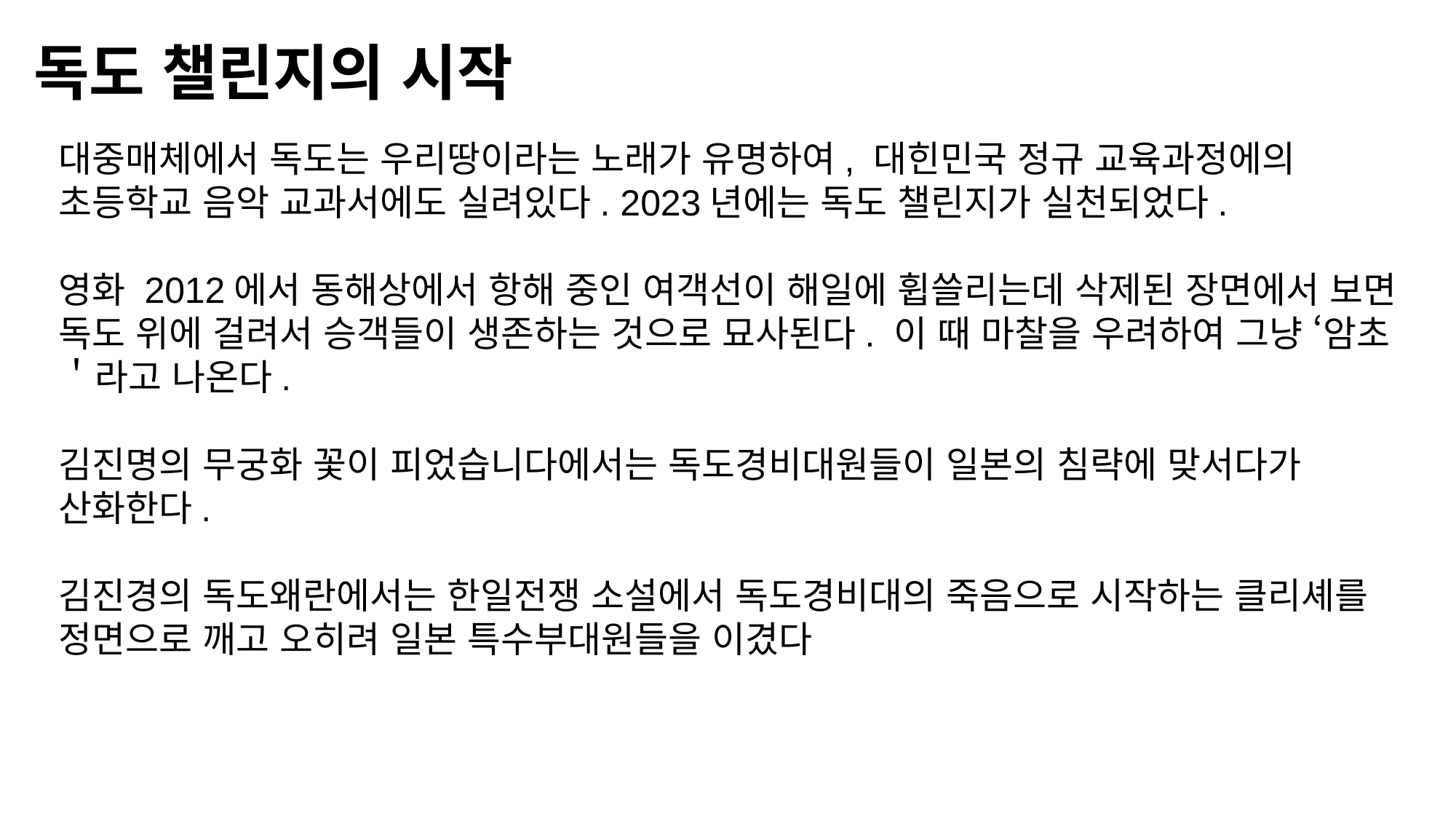

독도 챌린지의 시작
대중매체에서 독도는 우리땅이라는 노래가 유명하여, 대힌민국 정규 교육과정에의 초등학교 음악 교과서에도 실려있다. 2023년에는 독도 챌린지가 실천되었다.

영화 2012에서 동해상에서 항해 중인 여객선이 해일에 휩쓸리는데 삭제된 장면에서 보면 독도 위에 걸려서 승객들이 생존하는 것으로 묘사된다. 이 때 마찰을 우려하여 그냥 ‘암초＇라고 나온다.

김진명의 무궁화 꽃이 피었습니다에서는 독도경비대원들이 일본의 침략에 맞서다가 산화한다.

김진경의 독도왜란에서는 한일전쟁 소설에서 독도경비대의 죽음으로 시작하는 클리셰를 정면으로 깨고 오히려 일본 특수부대원들을 이겼다